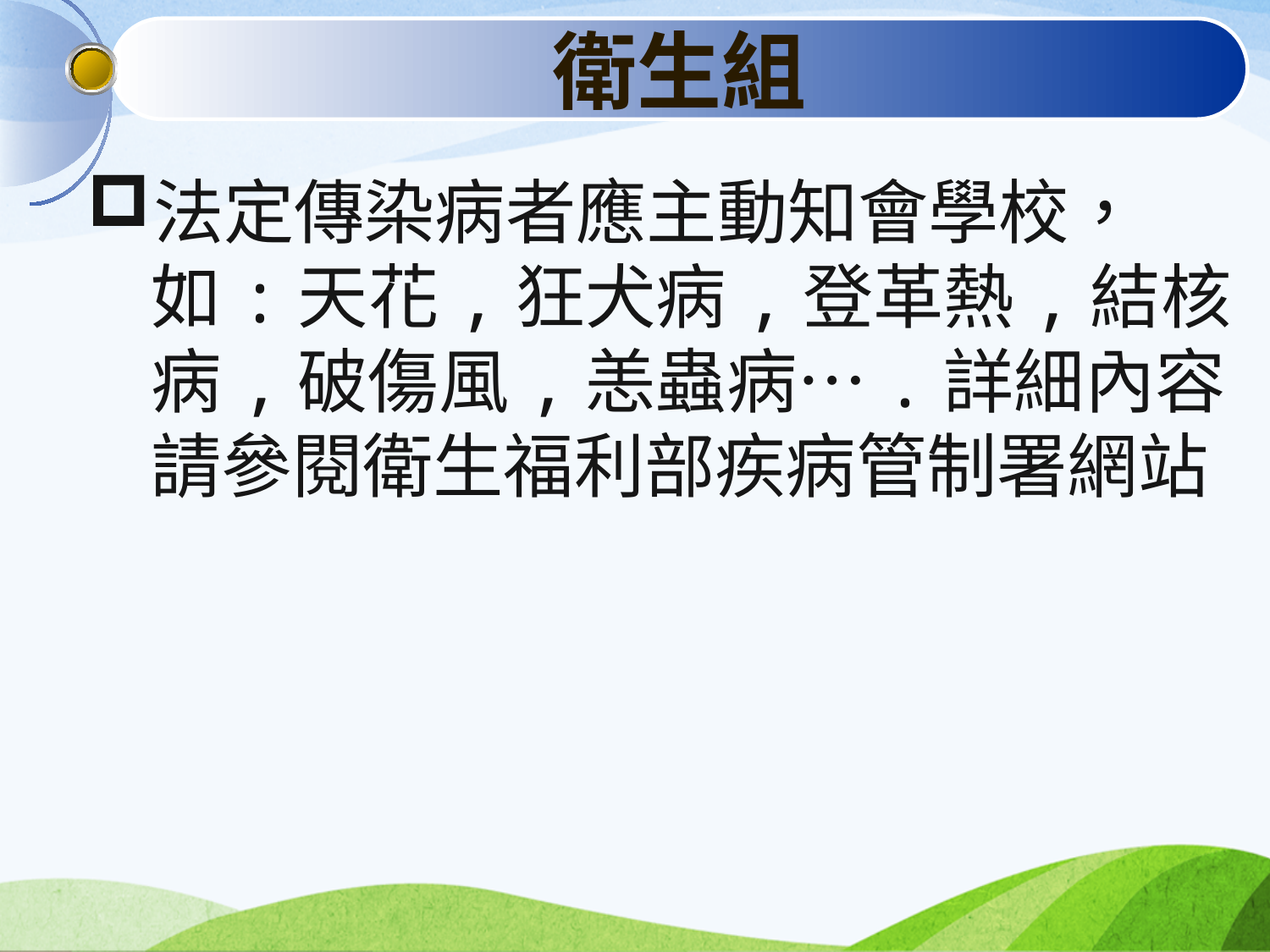

衛生組

法定傳染病者應主動知會學校，如:天花,狂犬病,登革熱,結核病,破傷風,恙蟲病….詳細內容請參閱衛生福利部疾病管制署網站